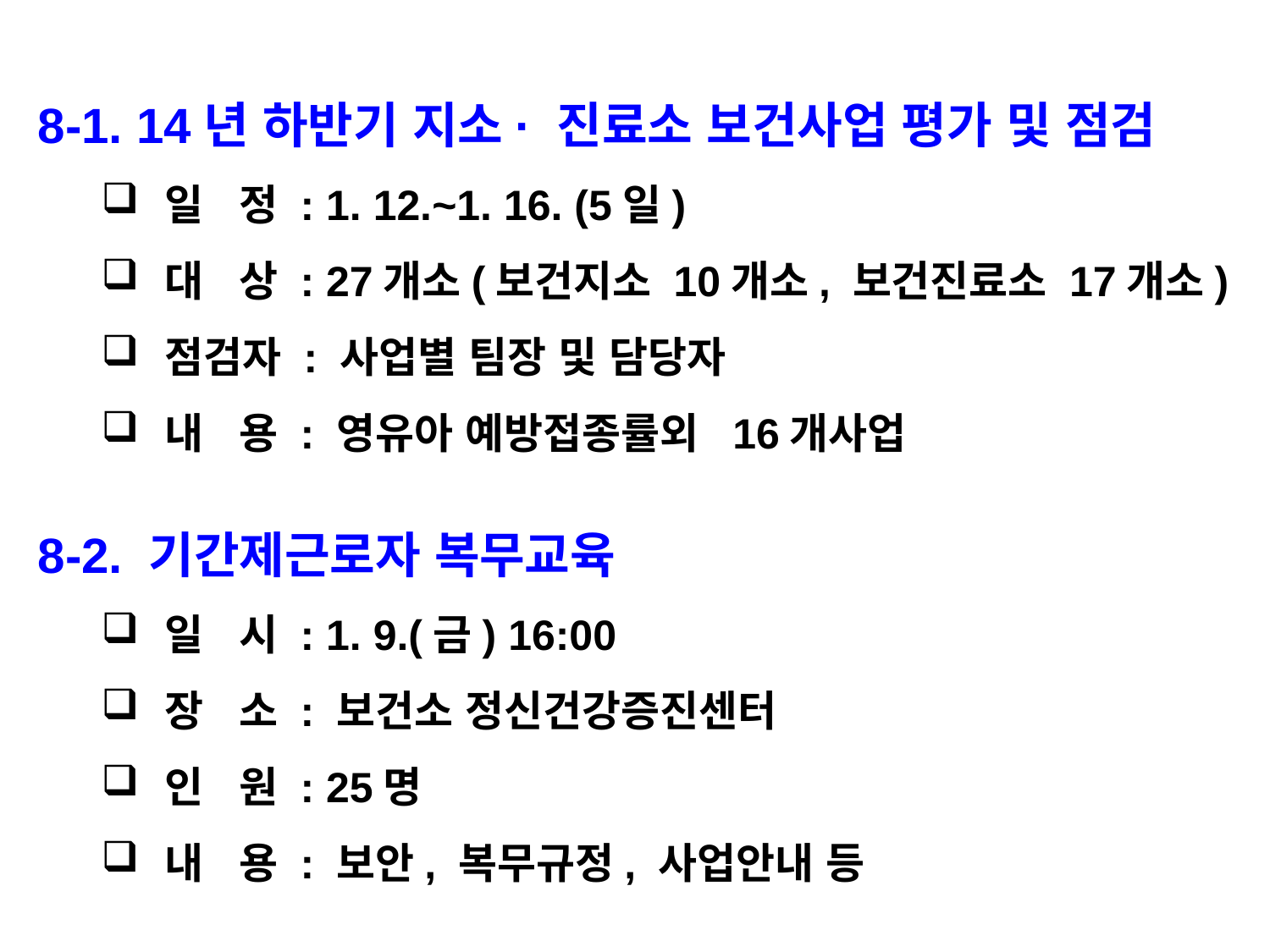

8-1. 14년 하반기 지소· 진료소 보건사업 평가 및 점검
일   정 : 1. 12.~1. 16. (5일)
대   상 : 27개소(보건지소 10개소, 보건진료소 17개소)
점검자 : 사업별 팀장 및 담당자
내   용 : 영유아 예방접종률외  16개사업

8-2. 기간제근로자 복무교육
일   시 : 1. 9.(금) 16:00
장   소 : 보건소 정신건강증진센터
인   원 : 25명
내   용 : 보안, 복무규정, 사업안내 등